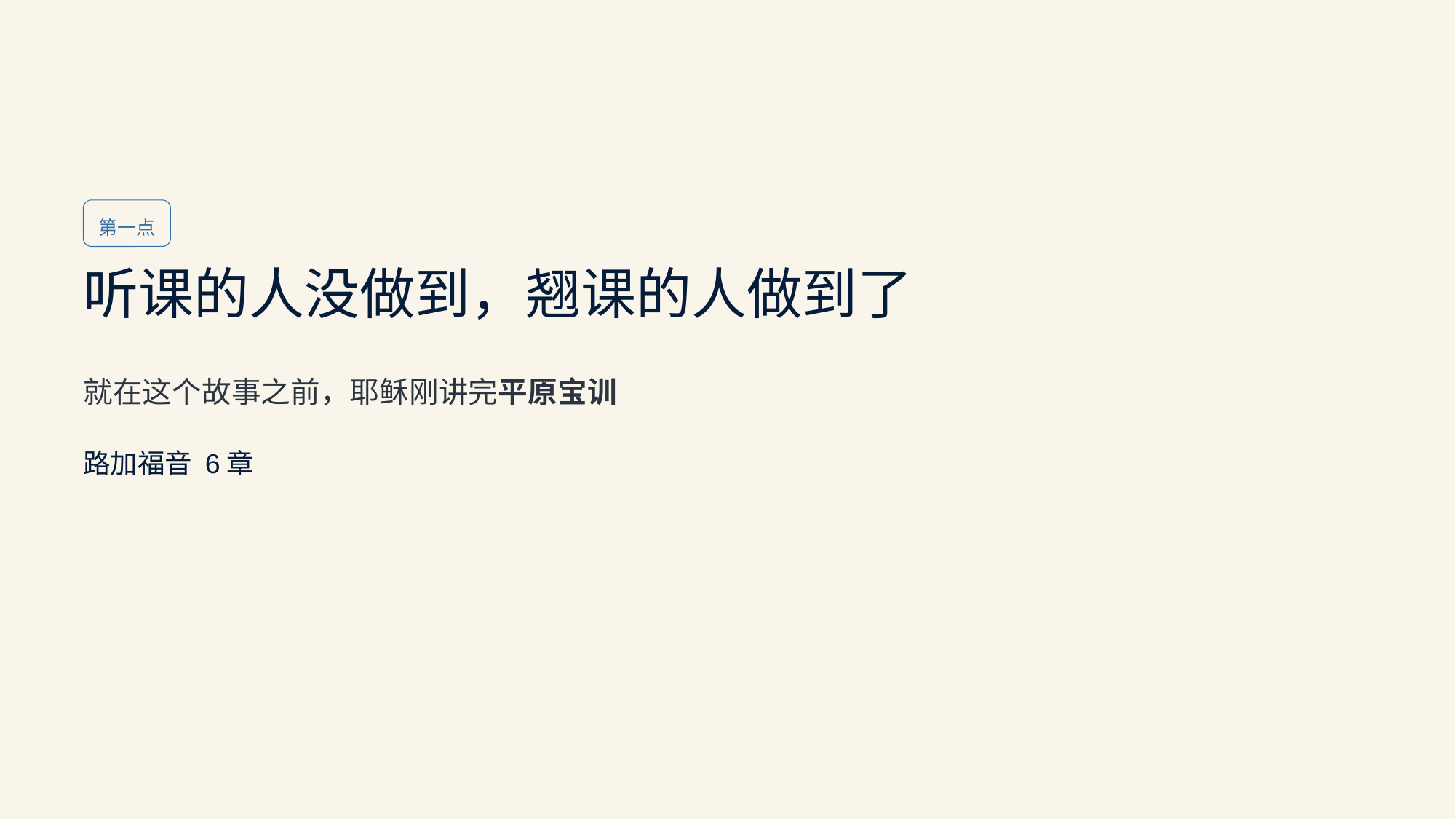

第一点
听课的人没做到，翘课的人做到了
就在这个故事之前，耶稣刚讲完平原宝训
路加福音 6章